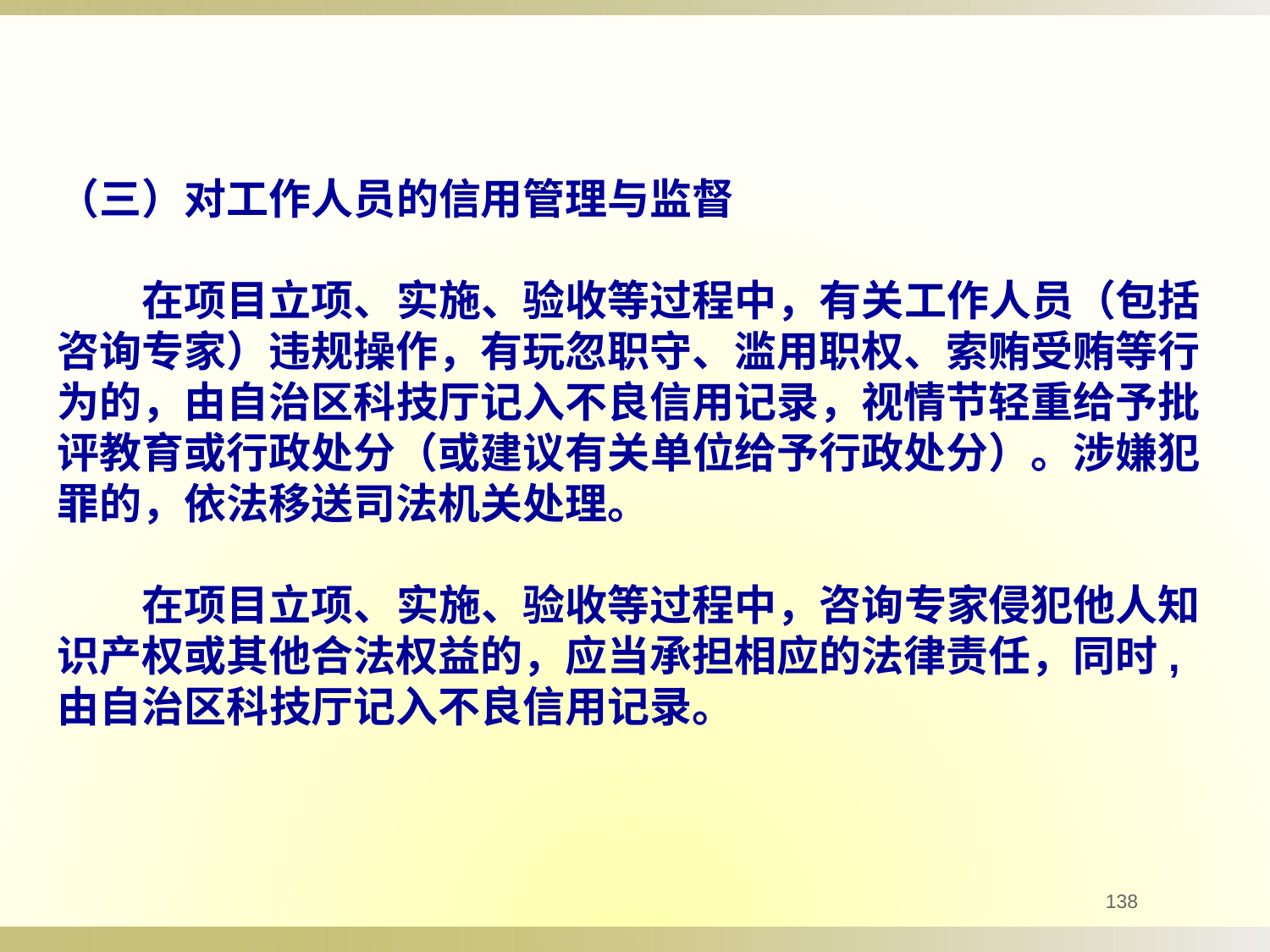

（三）对工作人员的信用管理与监督

　　在项目立项、实施、验收等过程中，有关工作人员（包括咨询专家）违规操作，有玩忽职守、滥用职权、索贿受贿等行为的，由自治区科技厅记入不良信用记录，视情节轻重给予批评教育或行政处分（或建议有关单位给予行政处分）。涉嫌犯罪的，依法移送司法机关处理。

　　在项目立项、实施、验收等过程中，咨询专家侵犯他人知识产权或其他合法权益的，应当承担相应的法律责任，同时,由自治区科技厅记入不良信用记录。
138